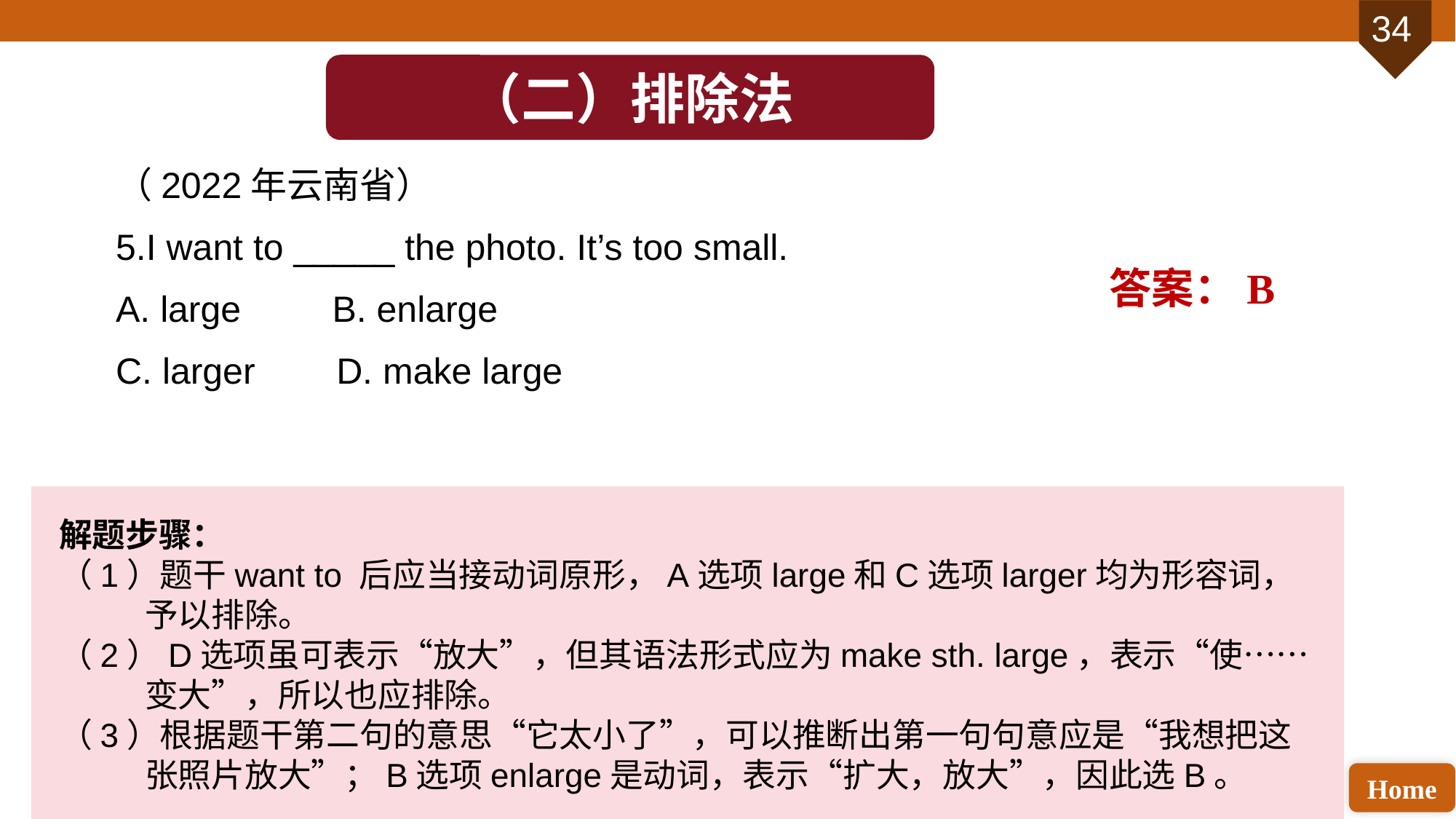

（二）排除法
（2022年云南省）
5.I want to _____ the photo. It’s too small.
A. large         B. enlarge
C. larger        D. make large
答案：B

解题步骤：
（1）题干want to 后应当接动词原形，A选项large和C选项larger均为形容词，予以排除。
（2）D选项虽可表示“放大”，但其语法形式应为make sth. large，表示“使……变大”，所以也应排除。
（3）根据题干第二句的意思“它太小了”，可以推断出第一句句意应是“我想把这张照片放大”；B选项enlarge是动词，表示“扩大，放大”，因此选B。